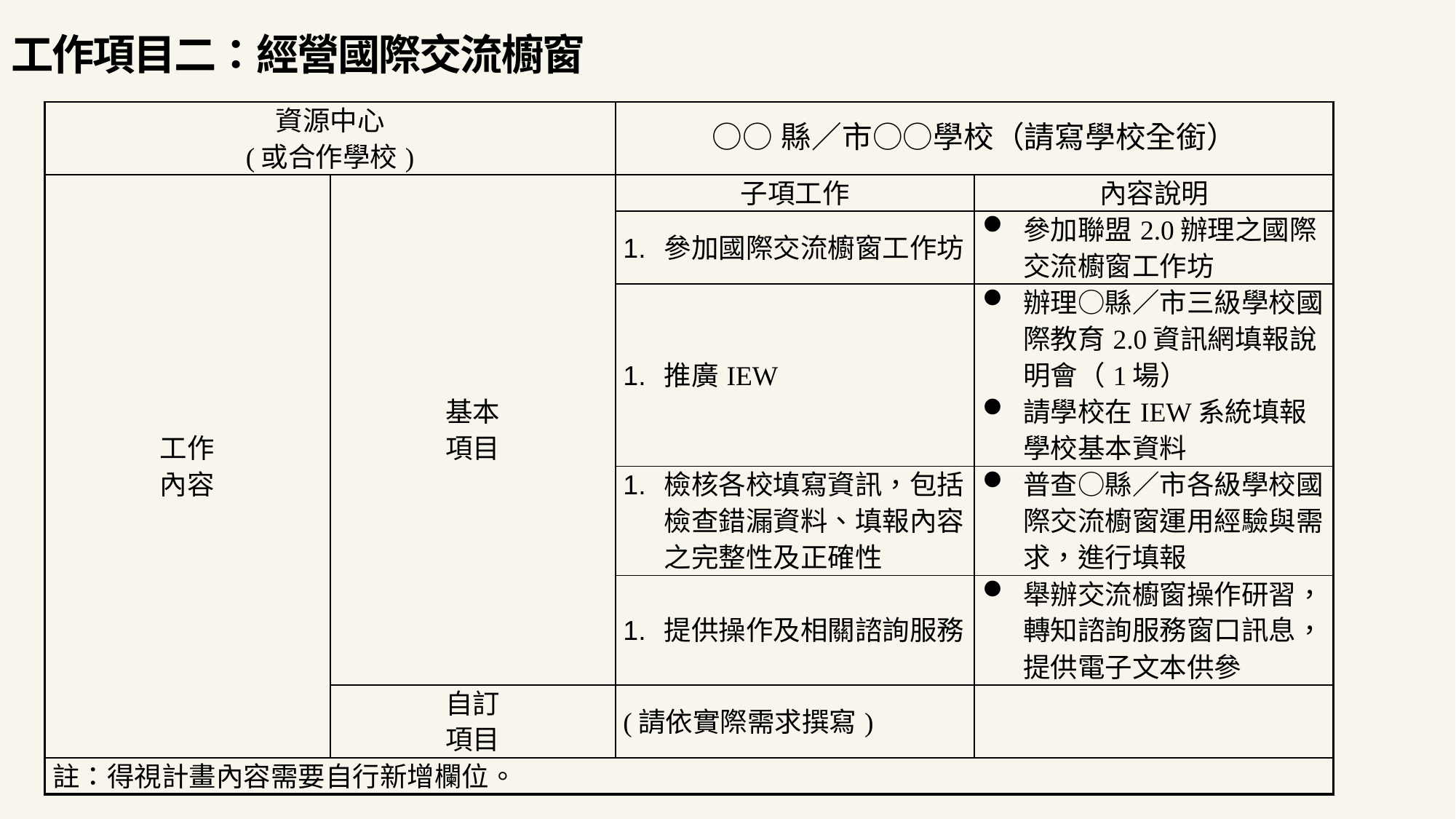

工作項目二：經營國際交流櫥窗
| 資源中心 (或合作學校) |  | ○○縣／市○○學校（請寫學校全銜） |  |
| --- | --- | --- | --- |
| 工作 內容 | 基本 項目 | 子項工作 | 內容說明 |
|  |  | 參加國際交流櫥窗工作坊 | 參加聯盟2.0辦理之國際交流櫥窗工作坊 |
|  |  | 推廣IEW | 辦理○縣／市三級學校國際教育2.0資訊網填報說明會（1場） 請學校在IEW系統填報學校基本資料 |
|  |  | 檢核各校填寫資訊，包括檢查錯漏資料、填報內容之完整性及正確性 | 普查○縣／市各級學校國際交流櫥窗運用經驗與需求，進行填報 |
|  |  | 提供操作及相關諮詢服務 | 舉辦交流櫥窗操作研習，轉知諮詢服務窗口訊息，提供電子文本供參 |
|  | 自訂 項目 | (請依實際需求撰寫) |  |
| 註：得視計畫內容需要自行新增欄位。 |  |  |  |